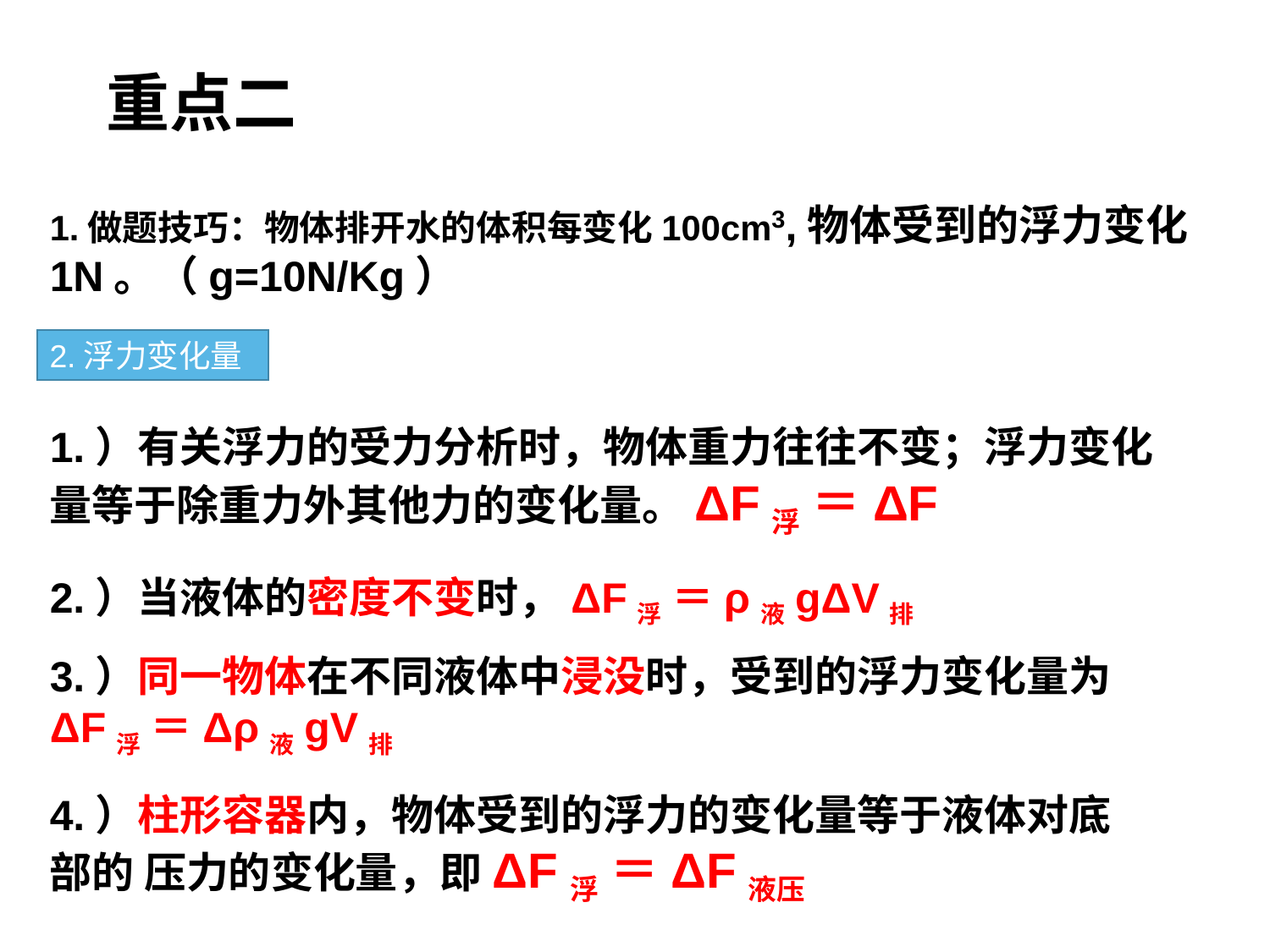

重点二
1.做题技巧：物体排开水的体积每变化100cm3,物体受到的浮力变化1N。（g=10N/Kg）
2.浮力变化量
1.）有关浮力的受力分析时，物体重力往往不变；浮力变化量等于除重力外其他力的变化量。ΔF浮 ＝ΔF
2.）当液体的密度不变时，ΔF浮 ＝ρ液gΔV排
3.）同一物体在不同液体中浸没时，受到的浮力变化量为ΔF浮 ＝Δρ液gV排
4.）柱形容器内，物体受到的浮力的变化量等于液体对底部的 压力的变化量，即ΔF浮 ＝ΔF液压